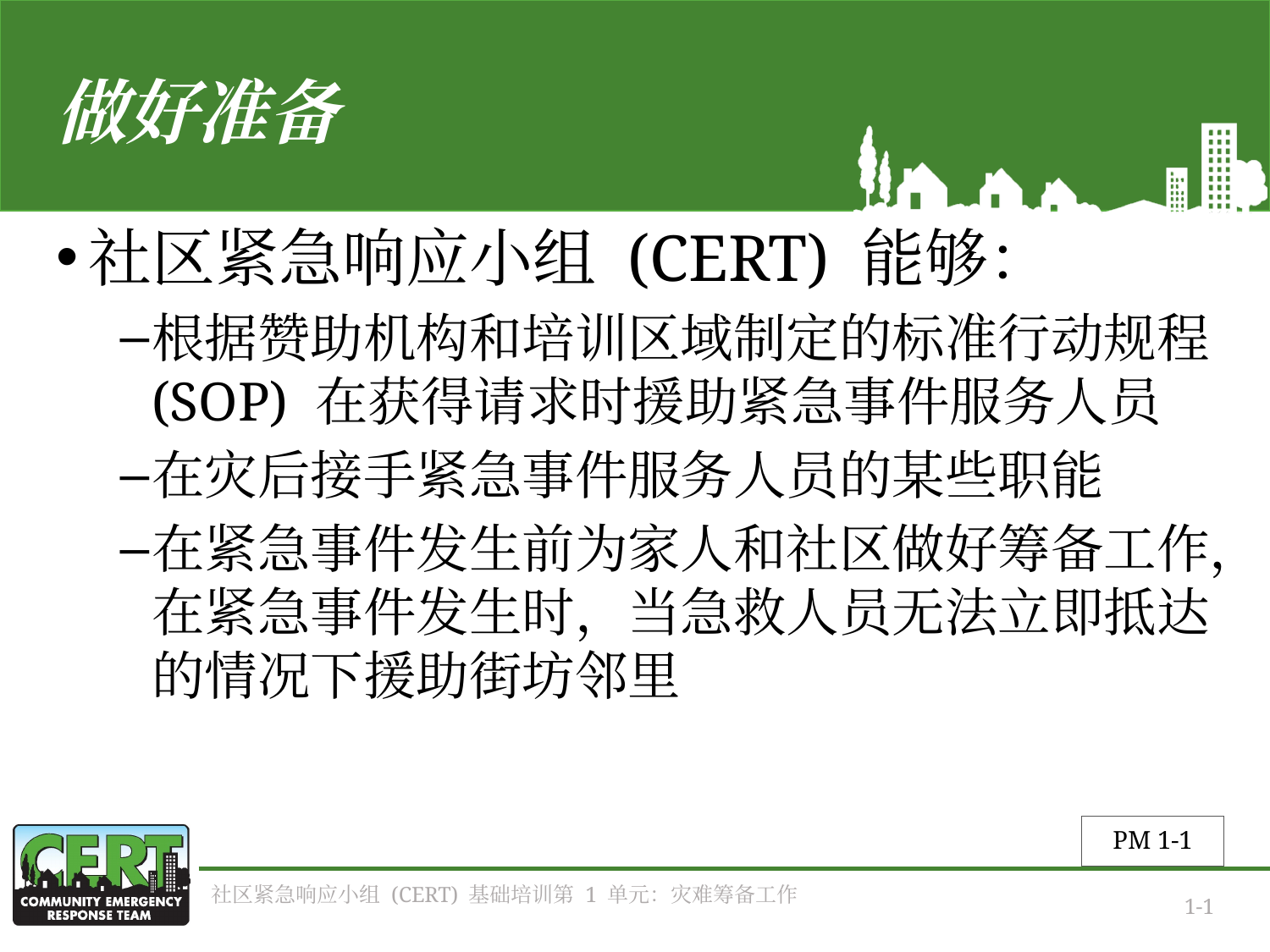

# 做好准备
社区紧急响应小组 (CERT) 能够：
根据赞助机构和培训区域制定的标准行动规程 (SOP) 在获得请求时援助紧急事件服务人员
在灾后接手紧急事件服务人员的某些职能
在紧急事件发生前为家人和社区做好筹备工作，在紧急事件发生时，当急救人员无法立即抵达的情况下援助街坊邻里
PM 1-1
社区紧急响应小组 (CERT) 基础培训第 1 单元：灾难筹备工作
1-1